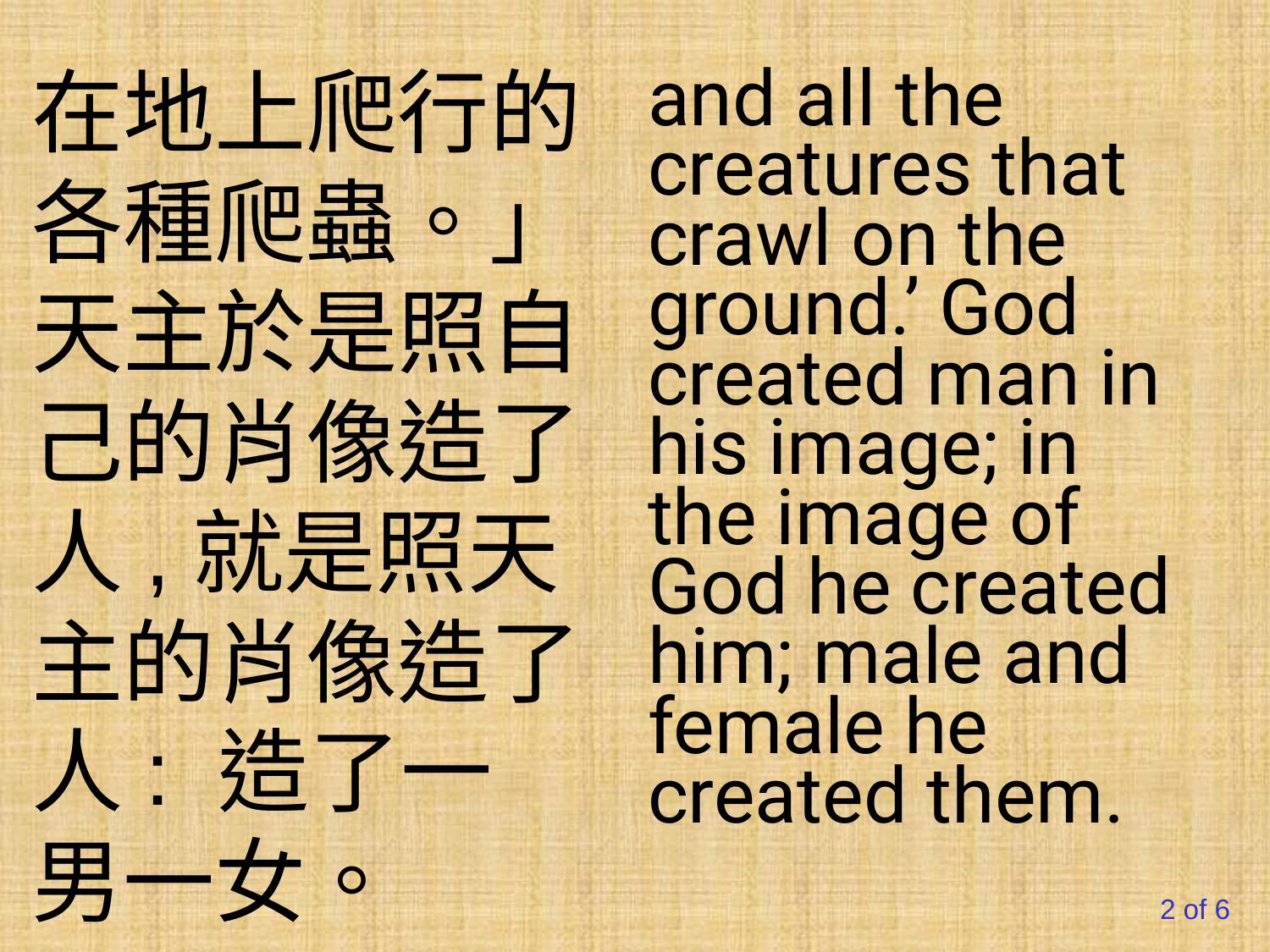

在地上爬行的各種爬蟲。」
天主於是照自己的肖像造了人,就是照天主的肖像造了人: 造了一男一女。
and all the creatures that crawl on the ground.’ God created man in his image; in the image of God he created him; male and female he created them.
2 of 6